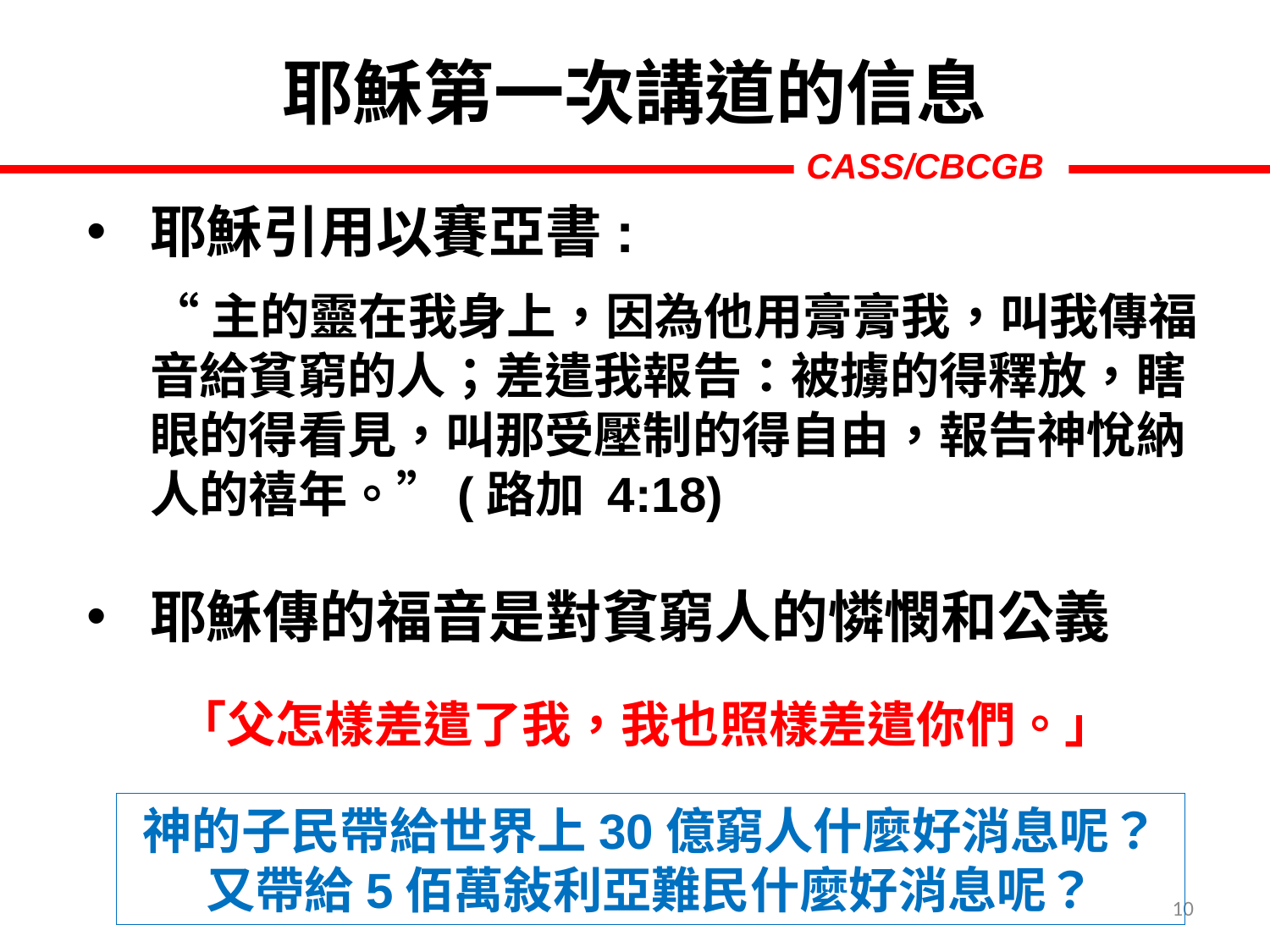

耶穌第一次講道的信息
耶穌引用以賽亞書:
“主的靈在我身上，因為他用膏膏我，叫我傳福音給貧窮的人；差遣我報告：被擄的得釋放，瞎眼的得看見，叫那受壓制的得自由，報告神悅納人的禧年。”(路加 4:18)

耶穌傳的福音是對貧窮人的憐憫和公義
「父怎樣差遣了我，我也照樣差遣你們。」
神的子民帶給世界上30億窮人什麼好消息呢？又帶給5佰萬敍利亞難民什麼好消息呢？
10